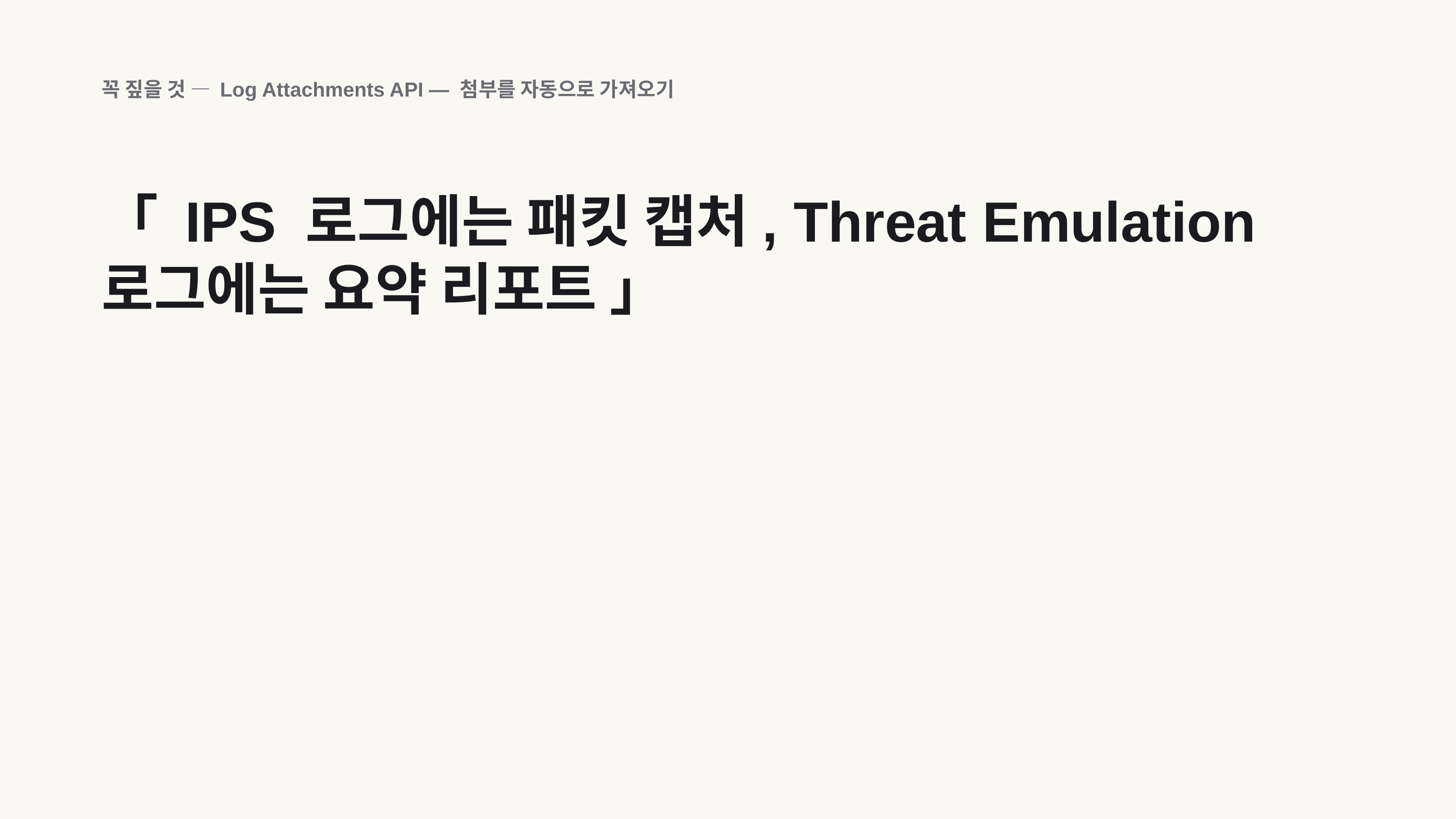

꼭 짚을 것 — Log Attachments API — 첨부를 자동으로 가져오기
「 IPS 로그에는 패킷 캡처, Threat Emulation 로그에는 요약 리포트 」